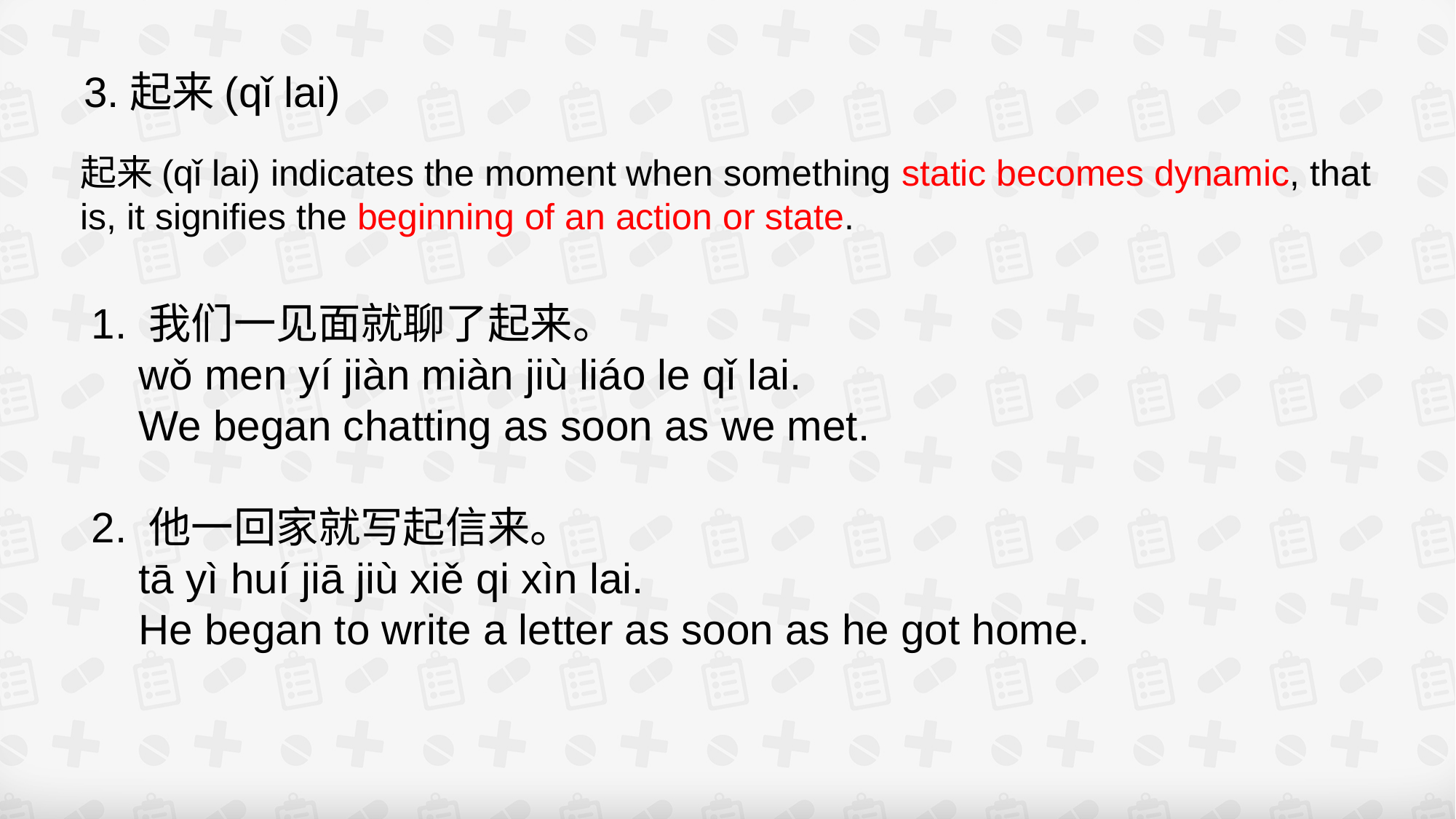

3.起来(qǐ lai)
起来(qǐ lai) indicates the moment when something static becomes dynamic, that is, it signifies the beginning of an action or state.
1. 我们一见面就聊了起来。
    wǒ men yí jiàn miàn jiù liáo le qǐ lai.
    We began chatting as soon as we met.

2. 他一回家就写起信来。
    tā yì huí jiā jiù xiě qi xìn lai.
    He began to write a letter as soon as he got home.